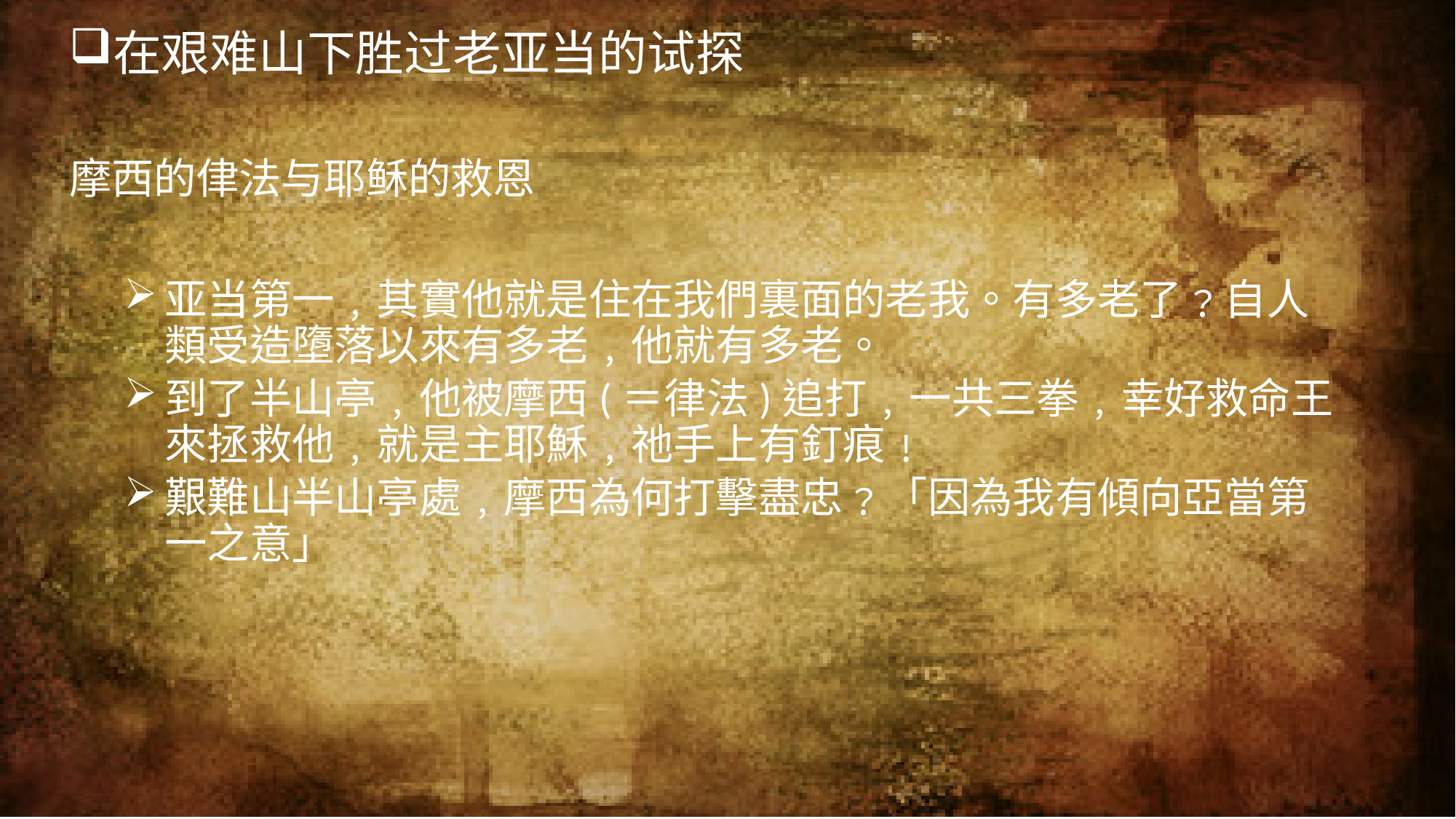

在艰难山下胜过老亚当的试探

摩西的侓法与耶稣的救恩

亚当第一﹐其實他就是住在我們裏面的老我。有多老了﹖自人類受造墮落以來有多老﹐他就有多老。
到了半山亭﹐他被摩西(＝律法)追打﹐一共三拳﹐幸好救命王來拯救他﹐就是主耶穌﹐祂手上有釘痕﹗
艱難山半山亭處﹐摩西為何打擊盡忠﹖「因為我有傾向亞當第一之意」